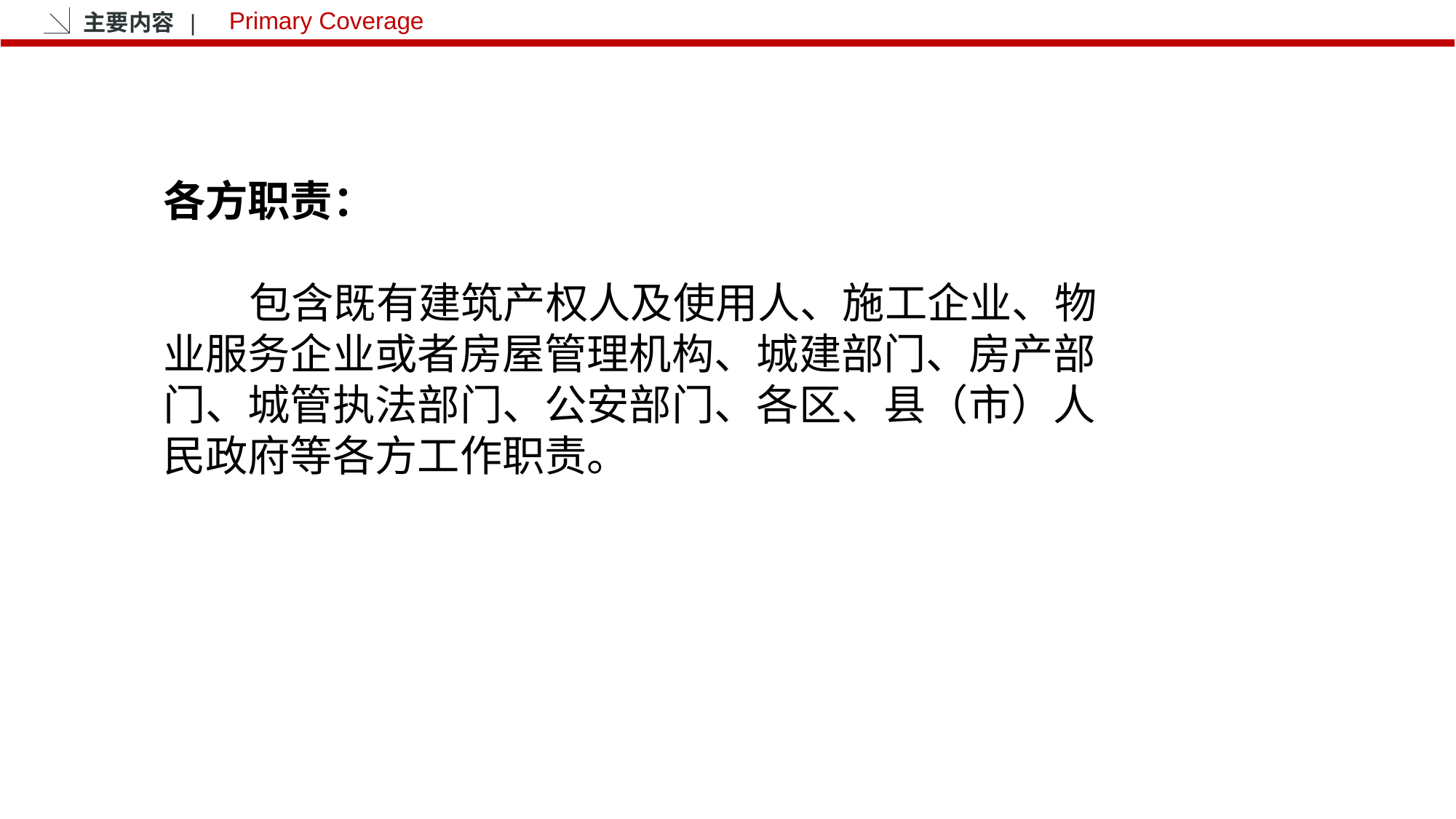

主要内容  |
Primary Coverage
各方职责：

        包含既有建筑产权人及使用人、施工企业、物业服务企业或者房屋管理机构、城建部门、房产部门、城管执法部门、公安部门、各区、县（市）人民政府等各方工作职责。